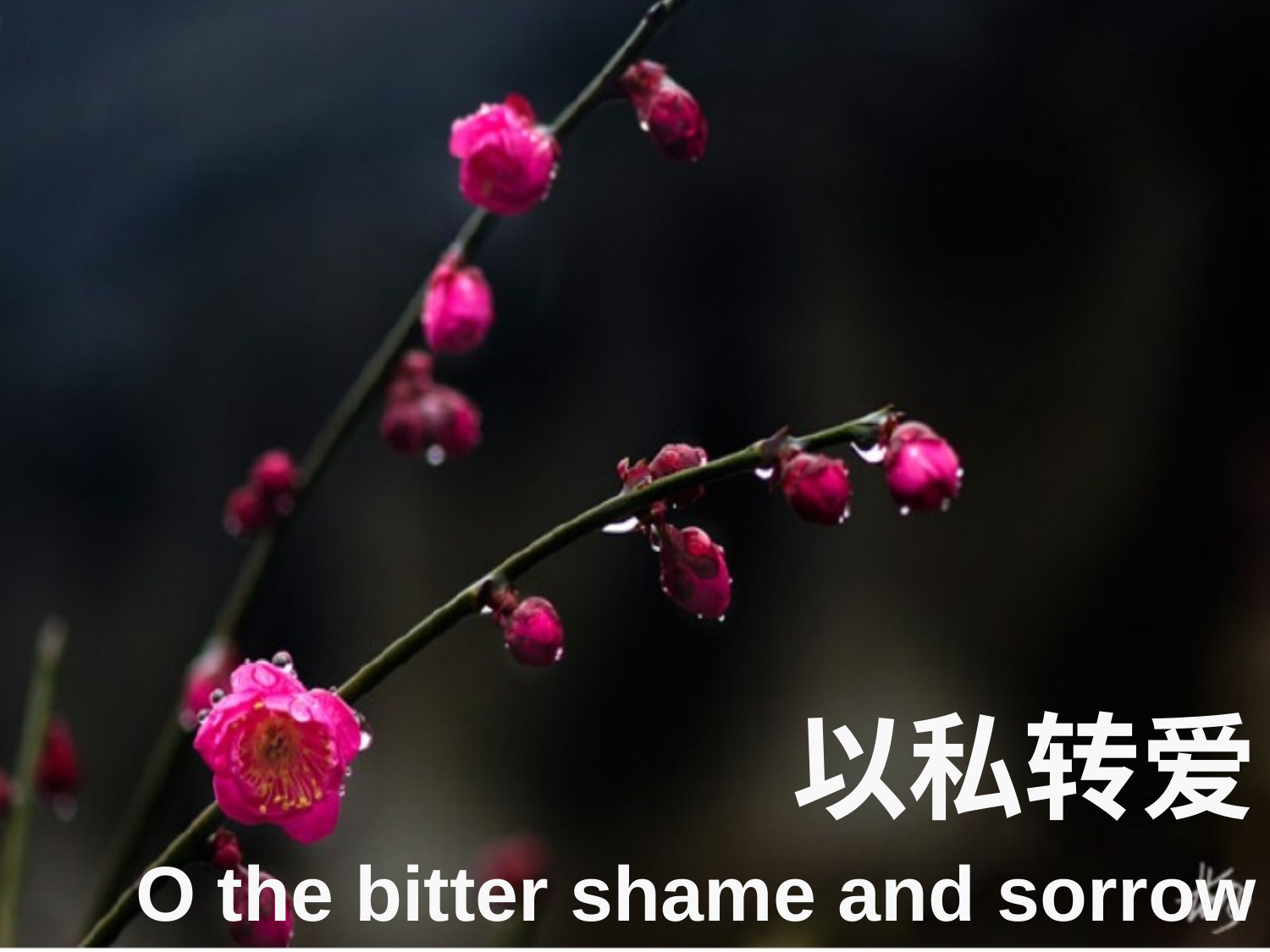

以私转爱
O the bitter shame and sorrow